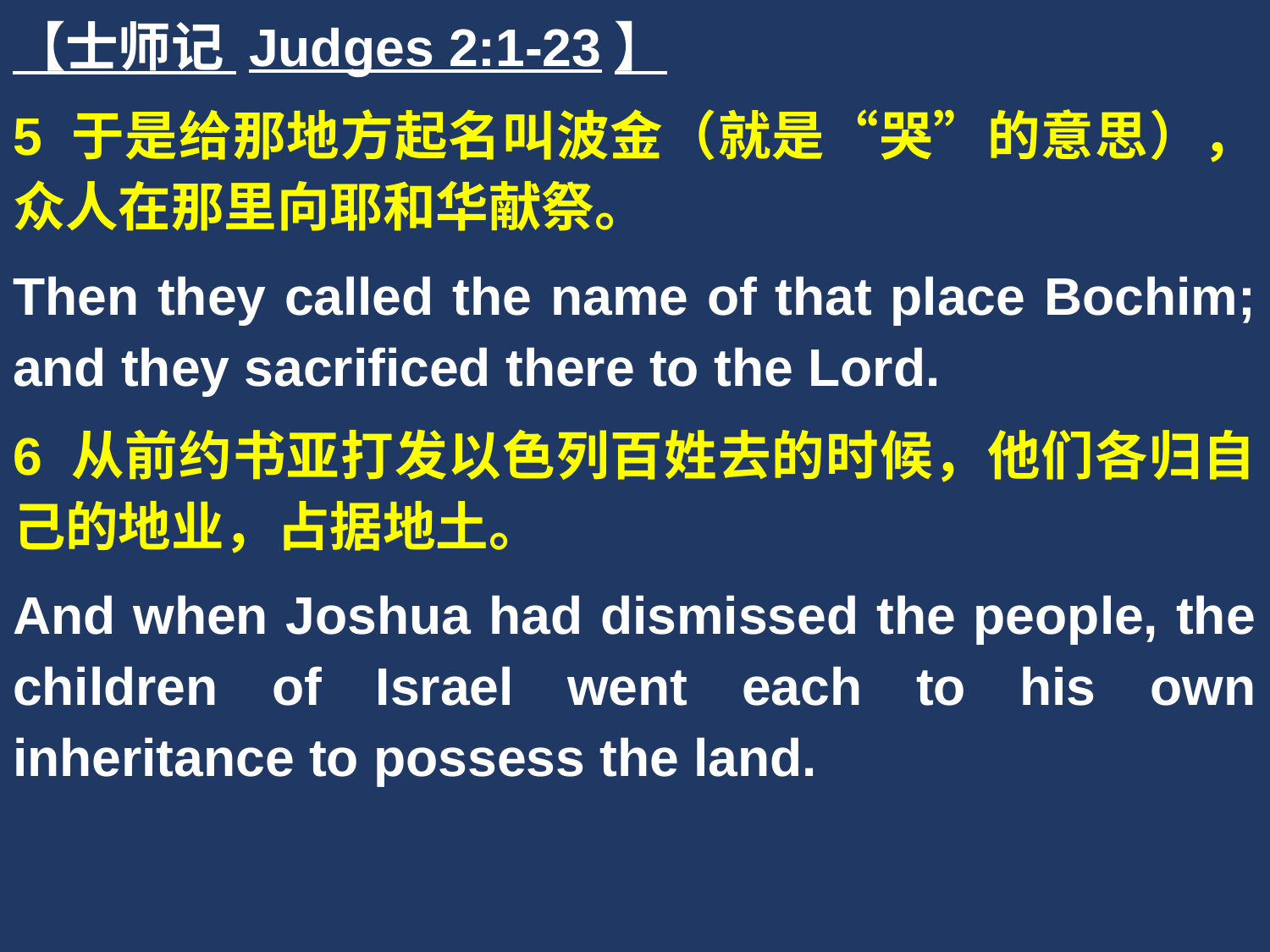

【士师记 Judges 2:1-23】
5 于是给那地方起名叫波金（就是“哭”的意思），众人在那里向耶和华献祭。
Then they called the name of that place Bochim; and they sacrificed there to the Lord.
6 从前约书亚打发以色列百姓去的时候，他们各归自己的地业，占据地土。
And when Joshua had dismissed the people, the children of Israel went each to his own inheritance to possess the land.